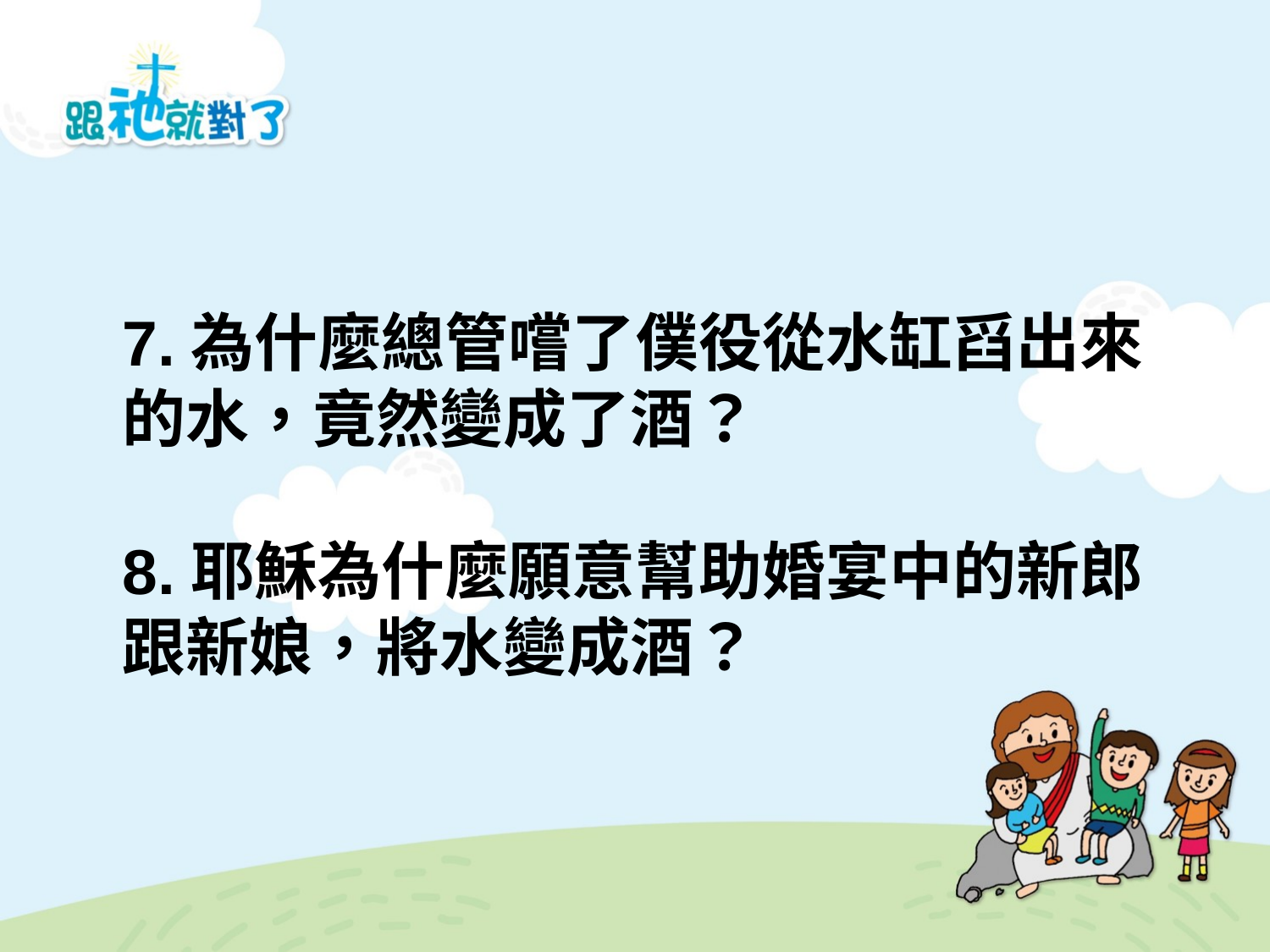

7.為什麼總管嚐了僕役從水缸舀出來的水，竟然變成了酒？

8.耶穌為什麼願意幫助婚宴中的新郎跟新娘，將水變成酒？